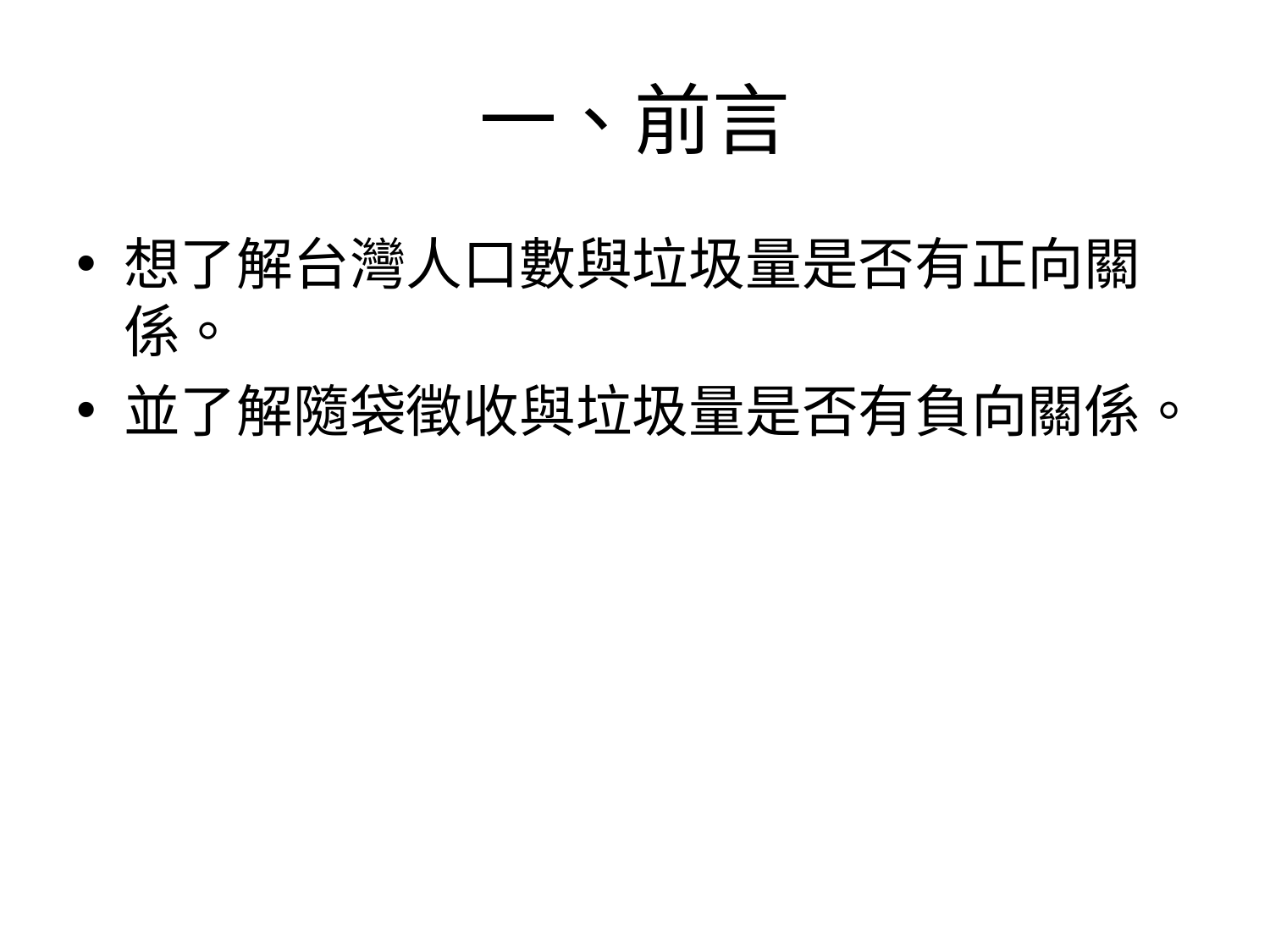

# 一、前言
想了解台灣人口數與垃圾量是否有正向關係。
並了解隨袋徵收與垃圾量是否有負向關係。